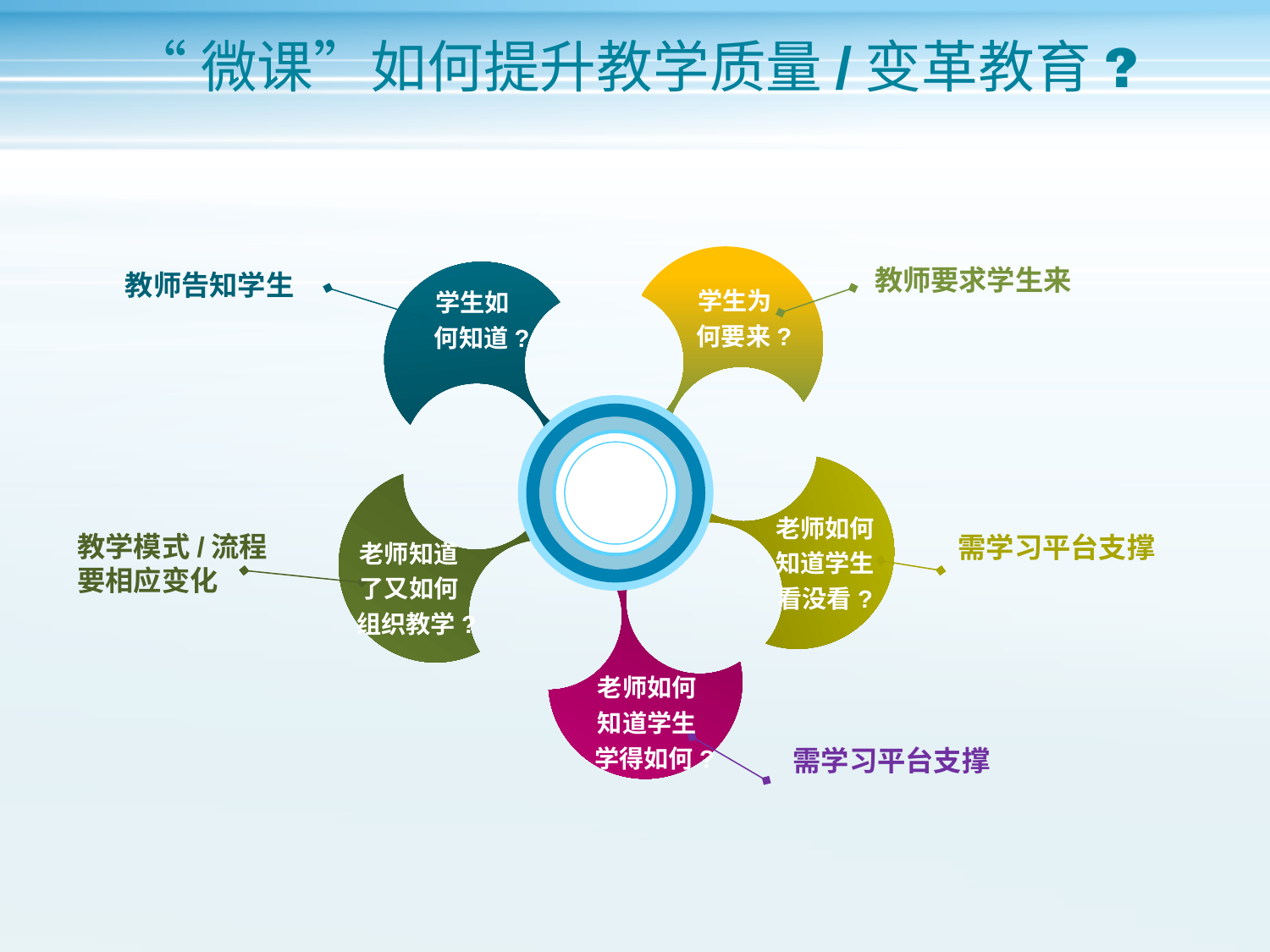

# “微课”如何提升教学质量/变革教育?

教师要求学生来
教师告知学生
学生为何要来?
学生如何知道?
老师如何知道学生看没看?
教学模式/流程要相应变化
需学习平台支撑
老师知道了又如何组织教学?
老师如何知道学生学得如何?
需学习平台支撑